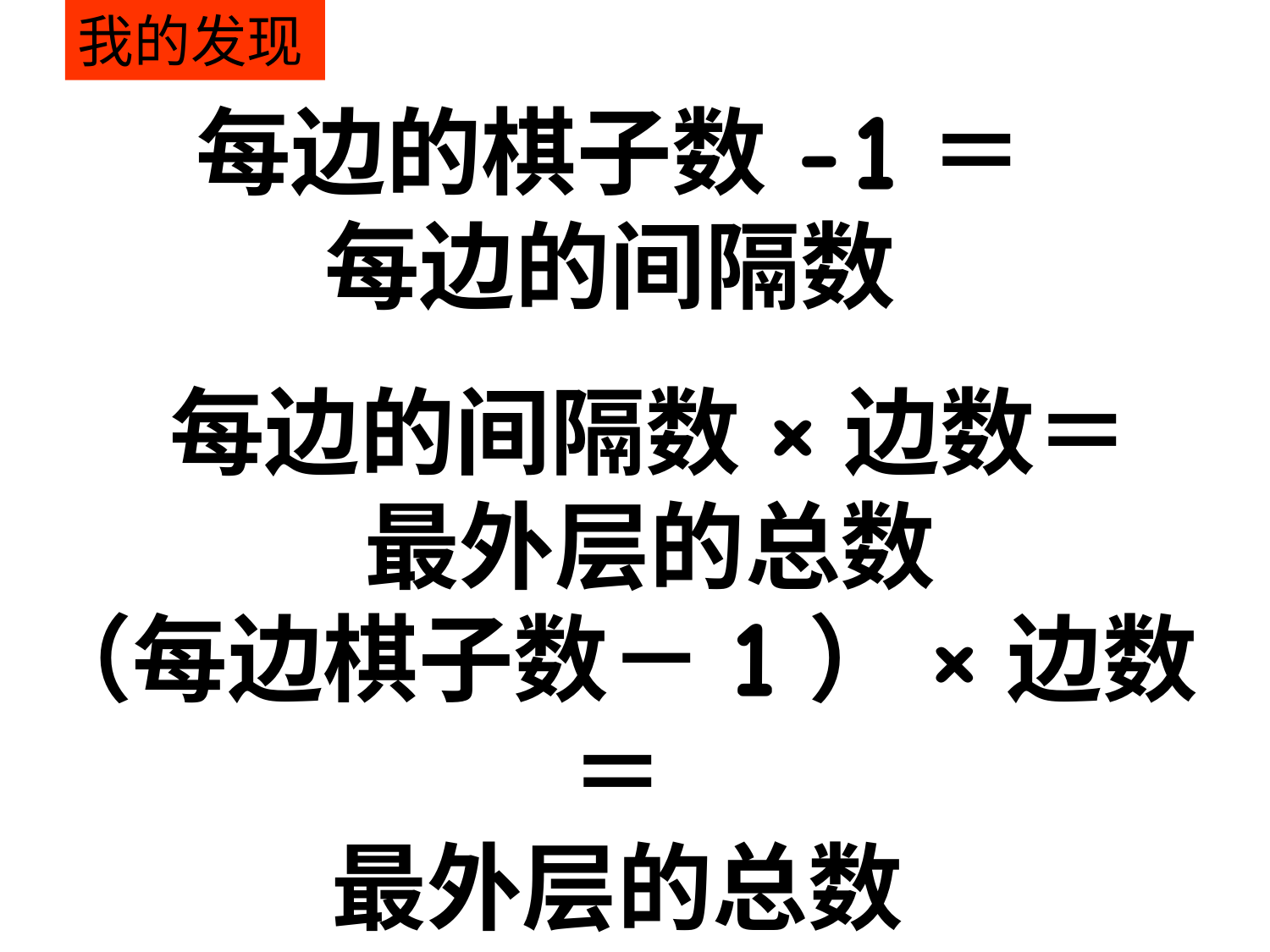

我的发现
每边的棋子数-1＝
每边的间隔数

每边的间隔数×边数＝
最外层的总数

（每边棋子数－1）×边数＝
最外层的总数